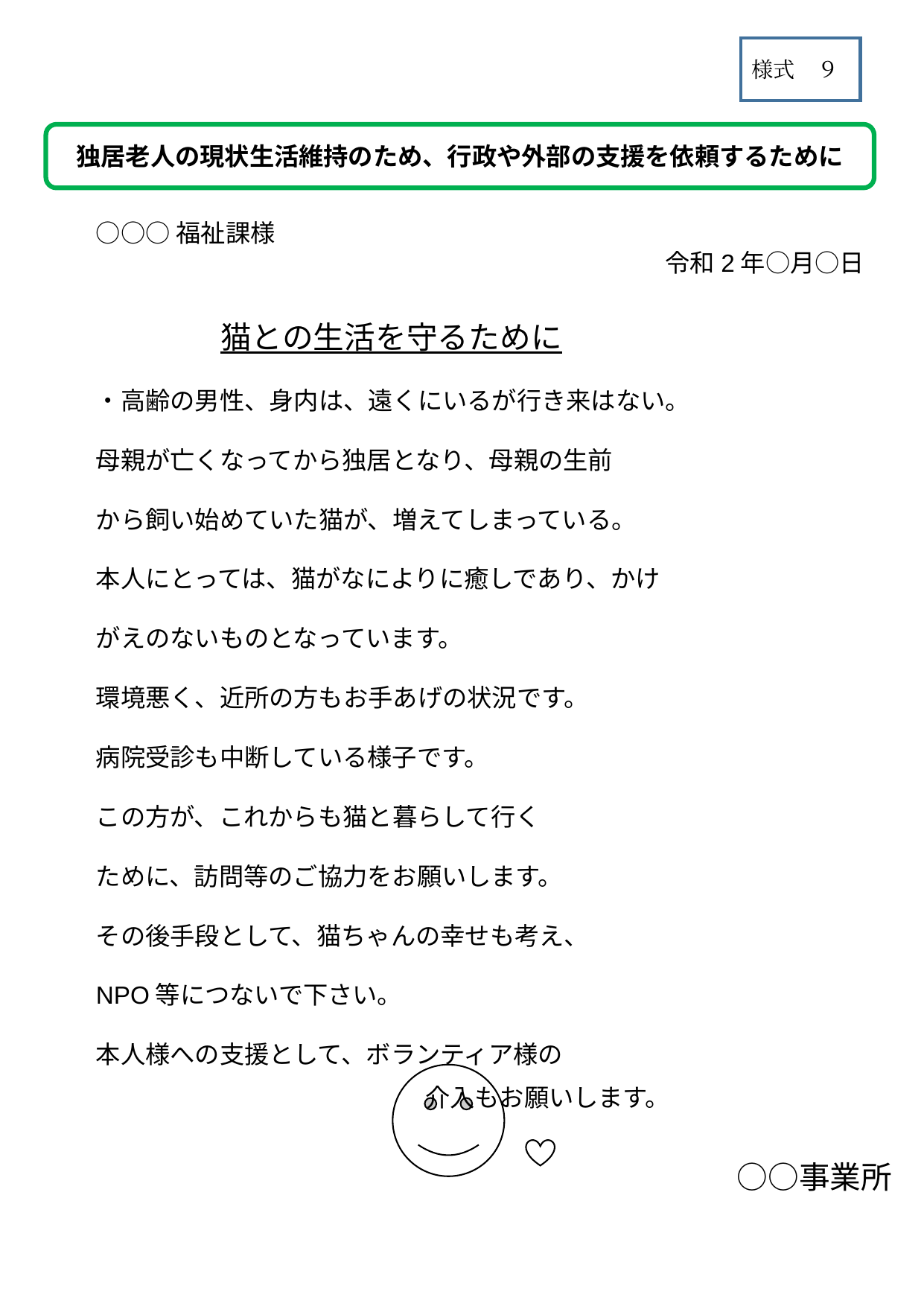

様式　９
独居老人の現状生活維持のため、行政や外部の支援を依頼するために

○○○福祉課様
　　　　　　　　　　　　　　　　　　　　　　　令和2年○月○日

　　　　猫との生活を守るために
・高齢の男性、身内は、遠くにいるが行き来はない。
母親が亡くなってから独居となり、母親の生前
から飼い始めていた猫が、増えてしまっている。
本人にとっては、猫がなによりに癒しであり、かけ
がえのないものとなっています。
環境悪く、近所の方もお手あげの状況です。
病院受診も中断している様子です。
この方が、これからも猫と暮らして行く
ために、訪問等のご協力をお願いします。
その後手段として、猫ちゃんの幸せも考え、
NPO等につないで下さい。
本人様への支援として、ボランティア様の

介入もお願いします。

　　　　　　　　　　　　　　　　　　　　　○○事業所